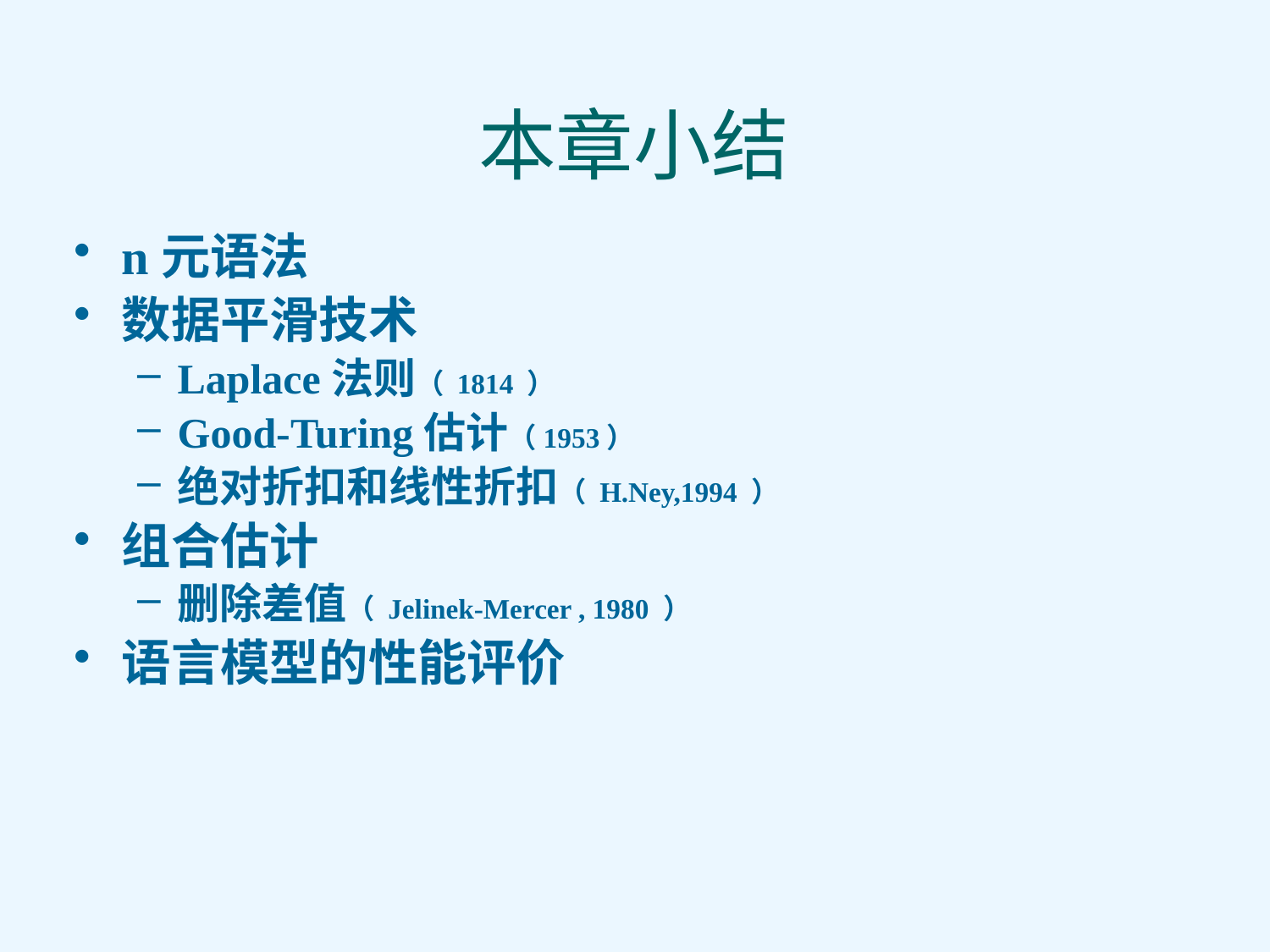

# 本章小结
n元语法
数据平滑技术
Laplace法则（ 1814 ）
Good-Turing估计（1953）
绝对折扣和线性折扣（ H.Ney,1994 ）
组合估计
删除差值（ Jelinek-Mercer , 1980 ）
语言模型的性能评价